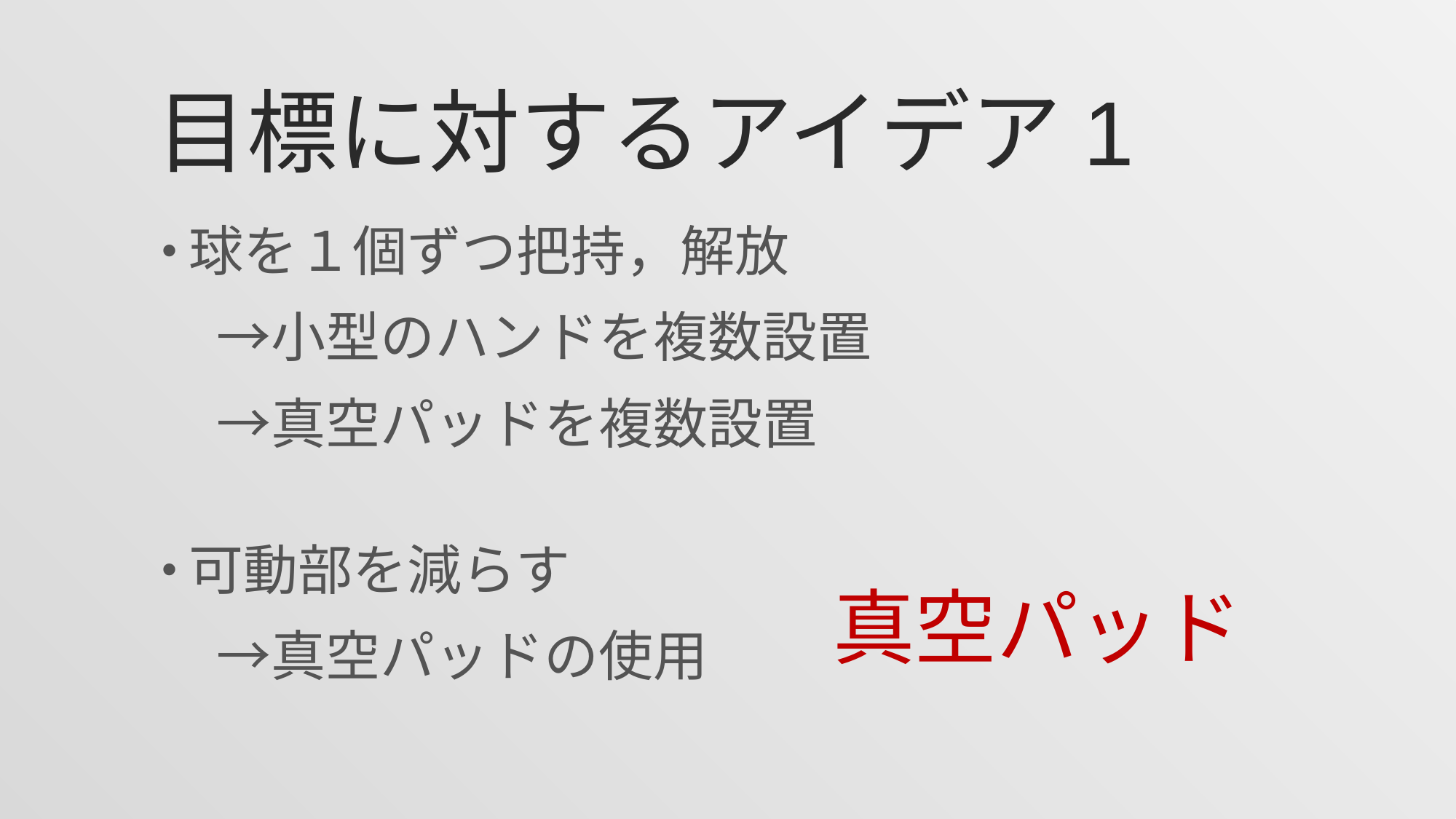

# 目標に対するアイデア1
球を１個ずつ把持，解放
　→小型のハンドを複数設置
　→真空パッドを複数設置

可動部を減らす
　→真空パッドの使用
真空パッド